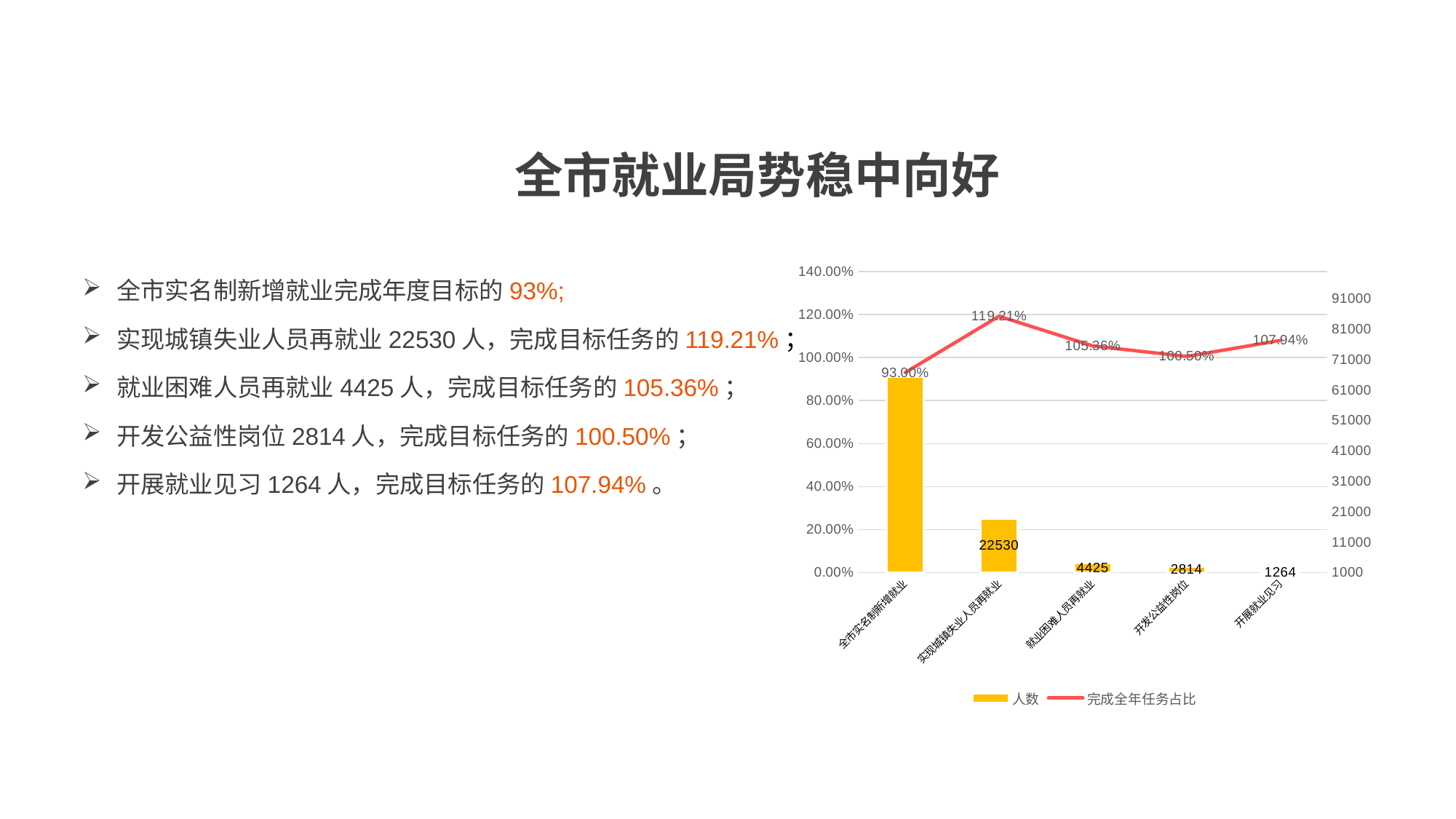

全市就业局势稳中向好
全市实名制新增就业完成年度目标的93%;
实现城镇失业人员再就业22530人，完成目标任务的119.21%；
就业困难人员再就业4425人，完成目标任务的105.36%；
开发公益性岗位2814人，完成目标任务的100.50%；
开展就业见习1264人，完成目标任务的107.94%。

### Chart

| Category | 人数 | 完成全年任务占比 |
|---|---|---|
| 全市实名制新增就业 | 65300.0 | 0.93 |
| 实现城镇失业人员再就业 | 18717.0 | 1.1921 |
| 就业困难人员再就业 | 4129.0 | 1.0536 |
| 开发公益性岗位 | 2814.0 | 1.005 |
| 开展就业见习 | 1264.0 | 1.0794 |